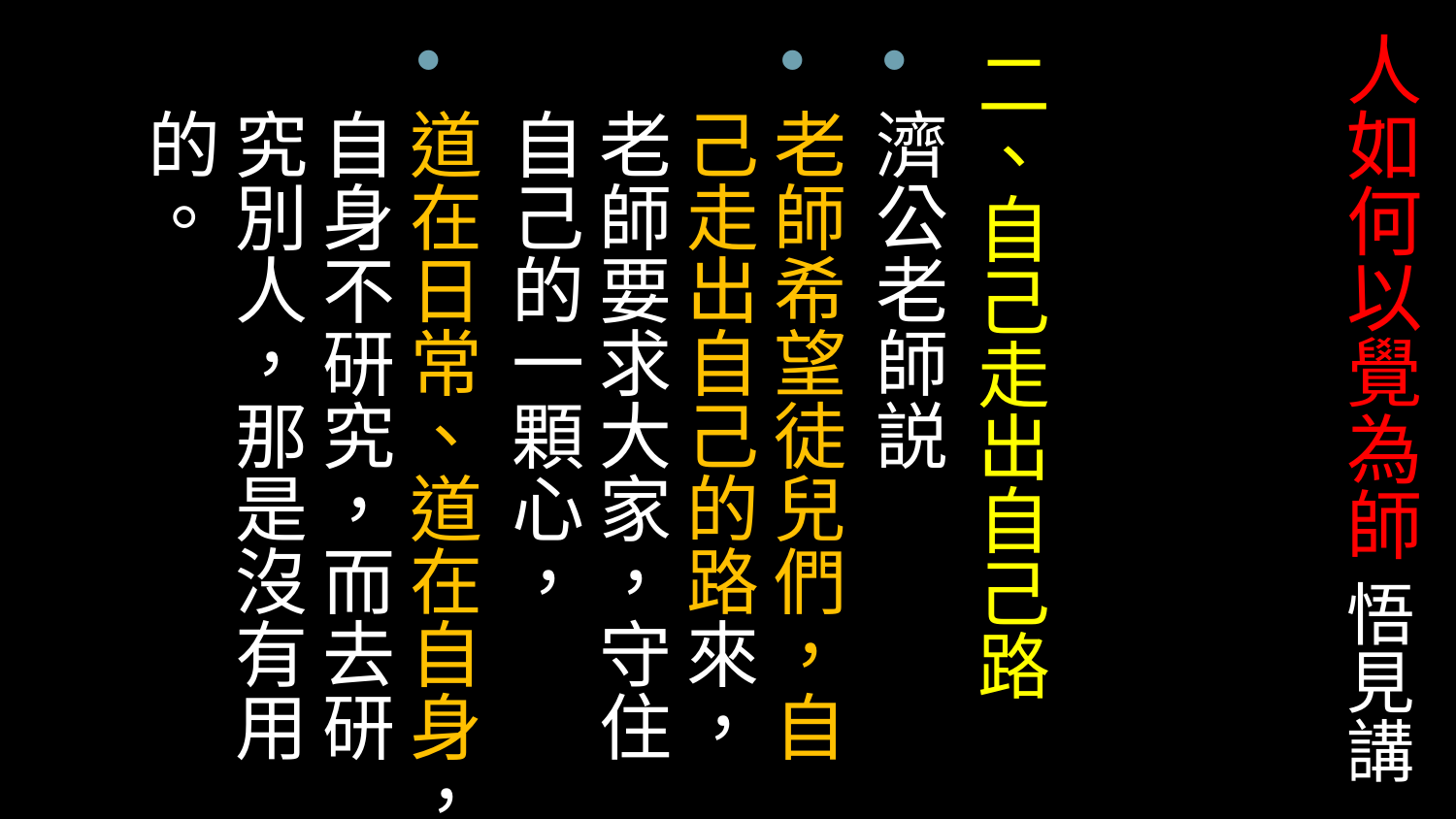

# 人如何以覺為師 悟見講
二、自己走出自己路
濟公老師説
老師希望徒兒們，自己走出自己的路來，老師要求大家，守住自己的一顆心，
道在日常、道在自身，自身不研究，而去研究別人，那是沒有用的。